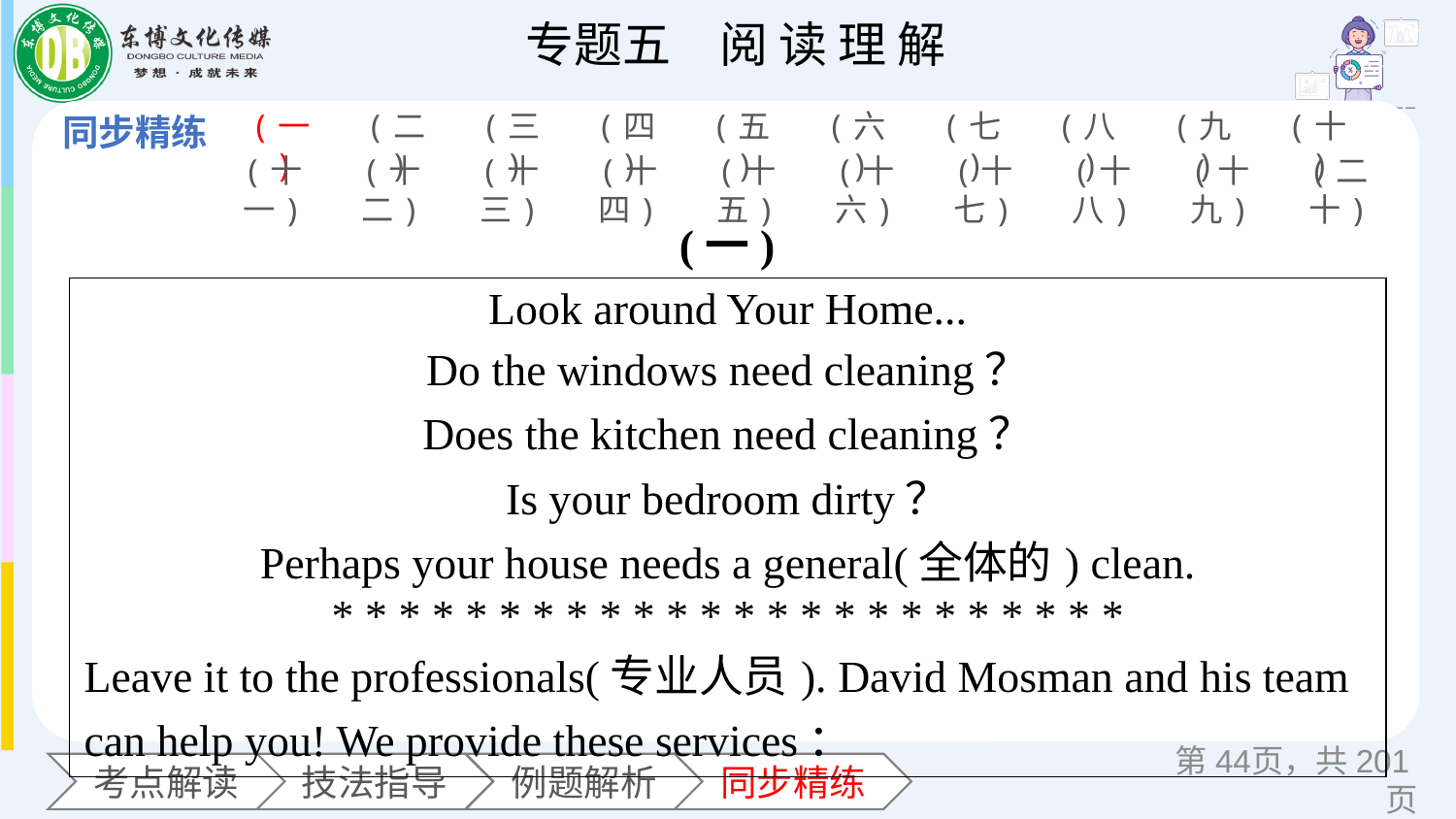

(一)
(二)
(三)
(四)
(五)
(六)
(七)
(八)
(九)
(十)
(十一)
(十二)
(十三)
(十四)
(十五)
(十六)
(十七)
(十八)
(十九)
(二十)
(一)
| Look around Your Home... Do the windows need cleaning？ Does the kitchen need cleaning？ Is your bedroom dirty？ Perhaps your house needs a general(全体的) clean. \* \* \* \* \* \* \* \* \* \* \* \* \* \* \* \* \* \* \* \* \* \* \* \* Leave it to the professionals(专业人员). David Mosman and his team can help you! We provide these services： |
| --- |
第44页，共201页